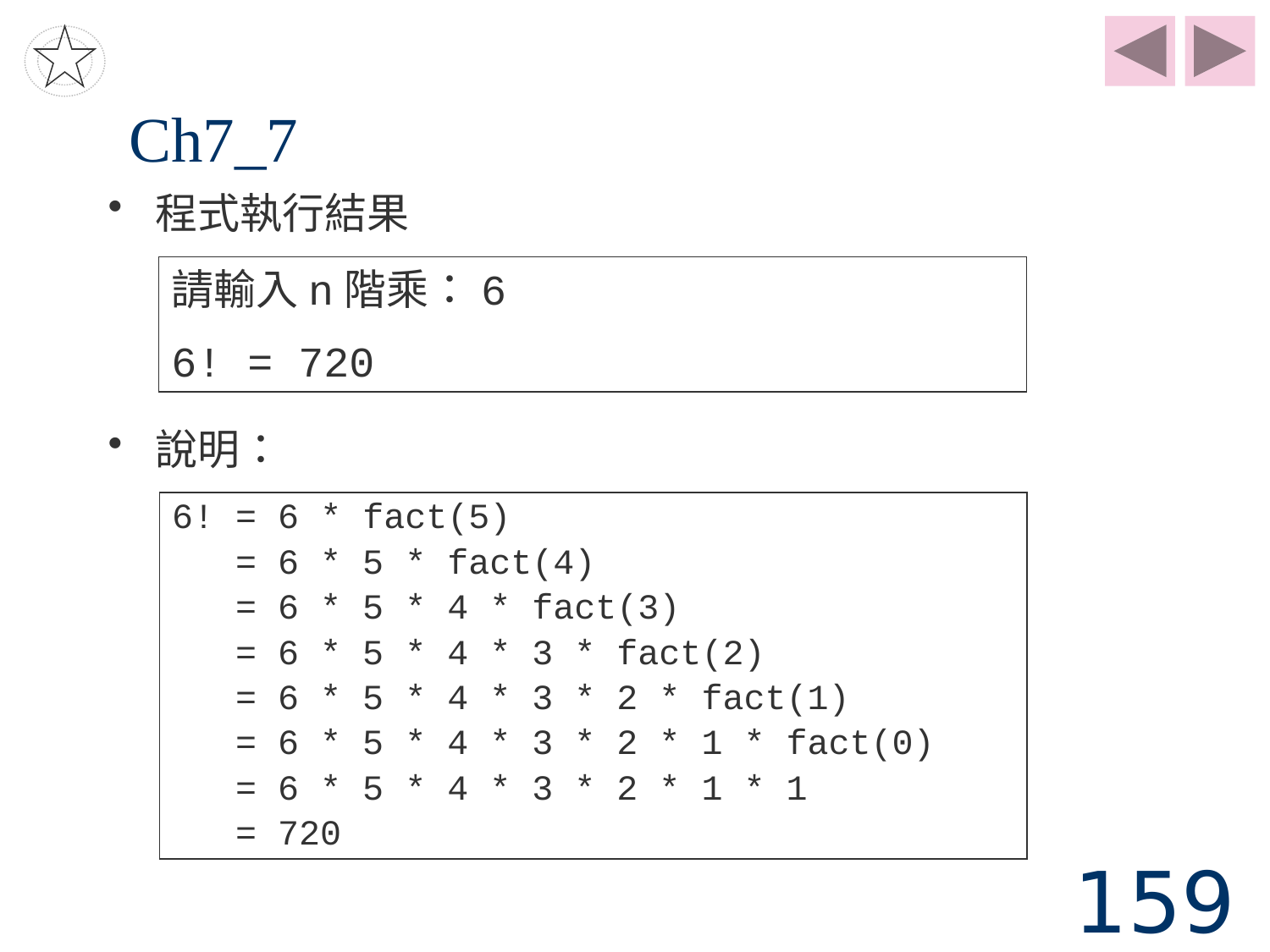

# Ch7_7
程式執行結果

說明：
請輸入n階乘：6
6! = 720
6! = 6 * fact(5)
   = 6 * 5 * fact(4)
   = 6 * 5 * 4 * fact(3)
   = 6 * 5 * 4 * 3 * fact(2)
   = 6 * 5 * 4 * 3 * 2 * fact(1)
   = 6 * 5 * 4 * 3 * 2 * 1 * fact(0)
   = 6 * 5 * 4 * 3 * 2 * 1 * 1
   = 720
159